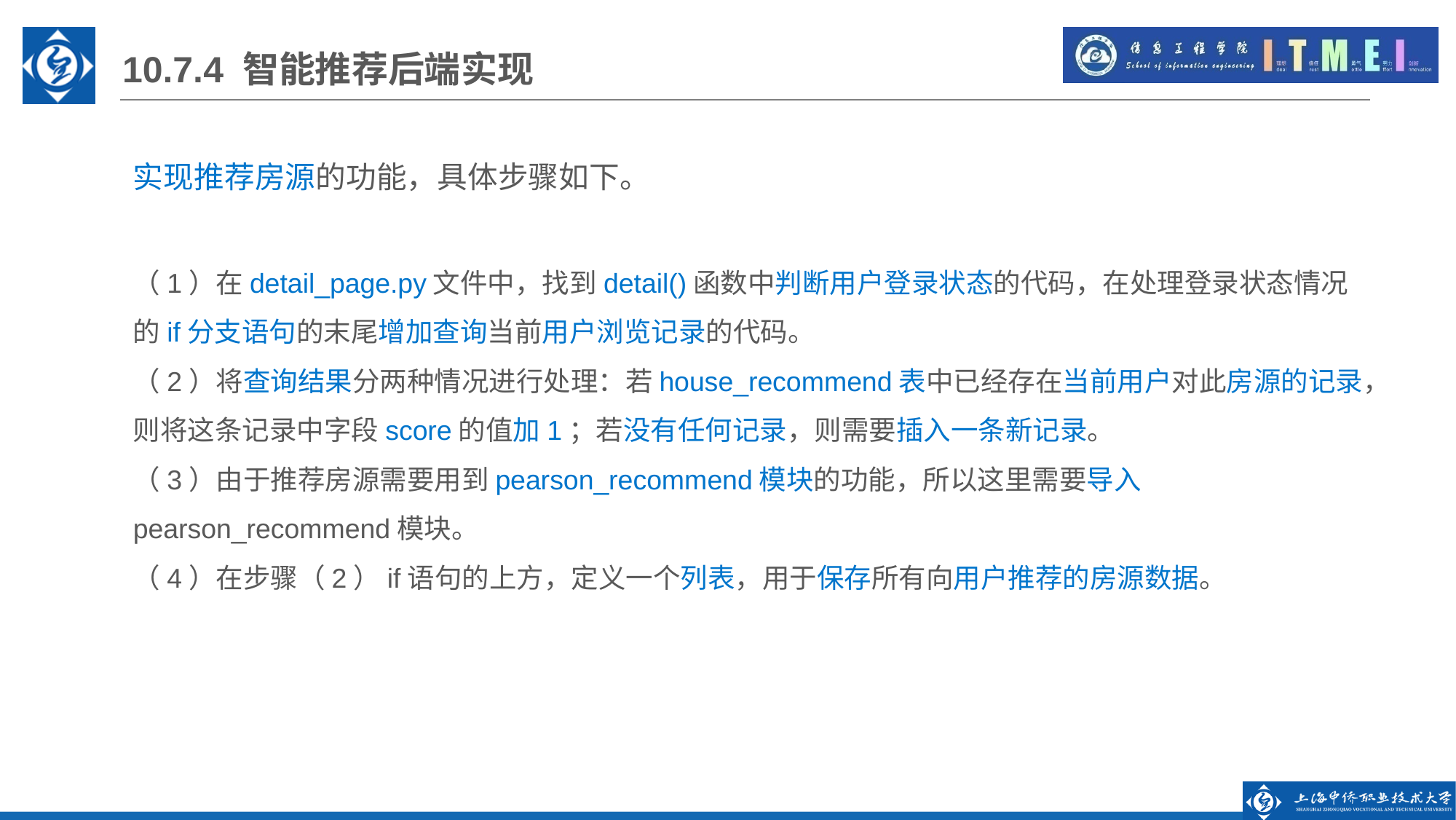

10.7.4 智能推荐后端实现
实现推荐房源的功能，具体步骤如下。

（1）在detail_page.py文件中，找到detail()函数中判断用户登录状态的代码，在处理登录状态情况的if分支语句的末尾增加查询当前用户浏览记录的代码。
（2）将查询结果分两种情况进行处理：若house_recommend表中已经存在当前用户对此房源的记录，则将这条记录中字段score的值加1；若没有任何记录，则需要插入一条新记录。
（3）由于推荐房源需要用到pearson_recommend模块的功能，所以这里需要导入pearson_recommend模块。
（4）在步骤（2）if语句的上方，定义一个列表，用于保存所有向用户推荐的房源数据。